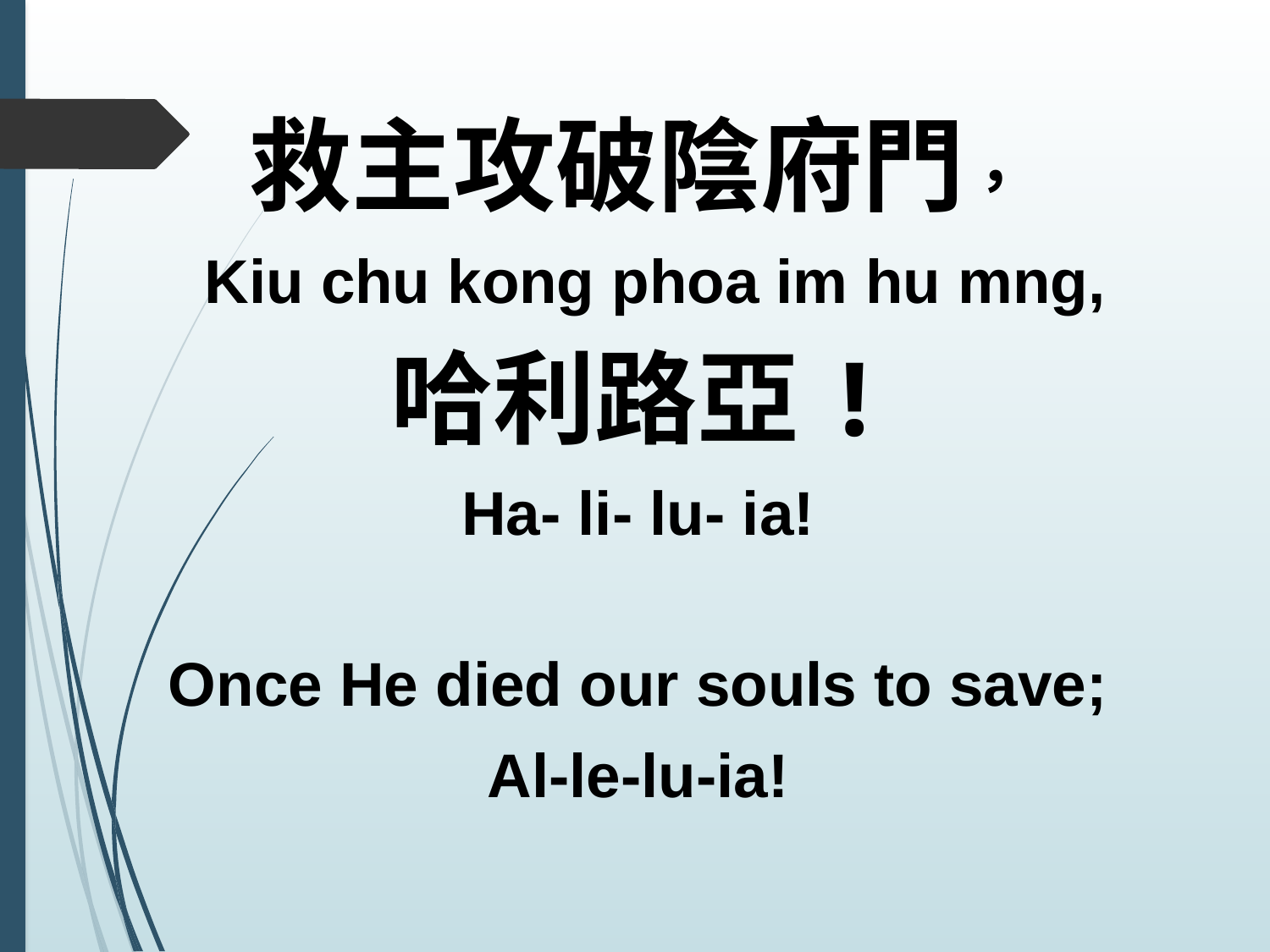

救主攻破陰府門，
  Kiu chu kong phoa im hu mng,
哈利路亞!
Ha- li- lu- ia!

Once He died our souls to save;
Al-le-lu-ia!